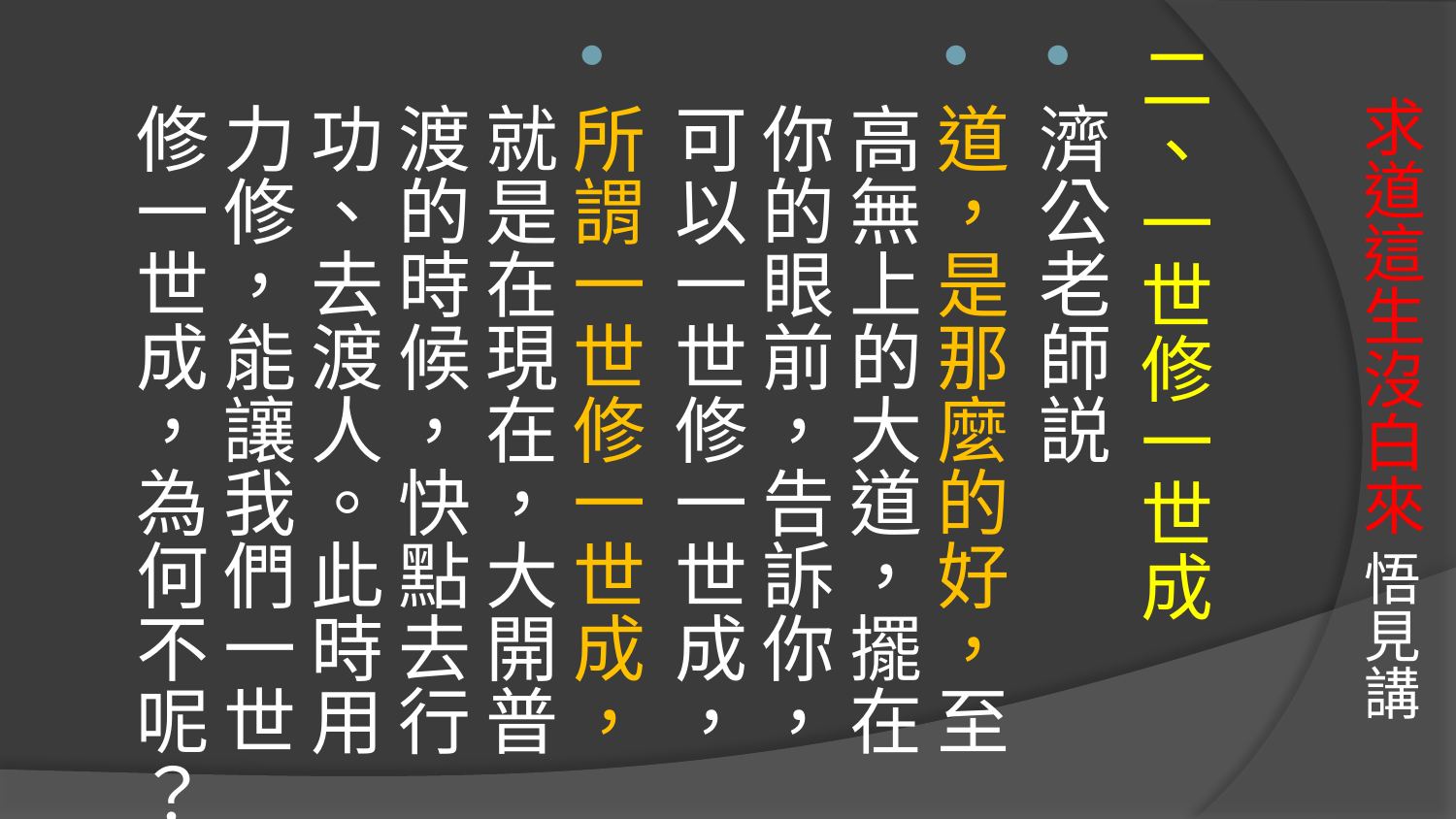

二、一世修一世成
濟公老師説
道，是那麼的好，至高無上的大道，擺在你的眼前，告訴你，可以一世修一世成，
所謂一世修一世成，就是在現在，大開普渡的時候，快點去行功、去渡人。此時用力修，能讓我們一世修一世成，為何不呢？

# 求道這生沒白來 悟見講